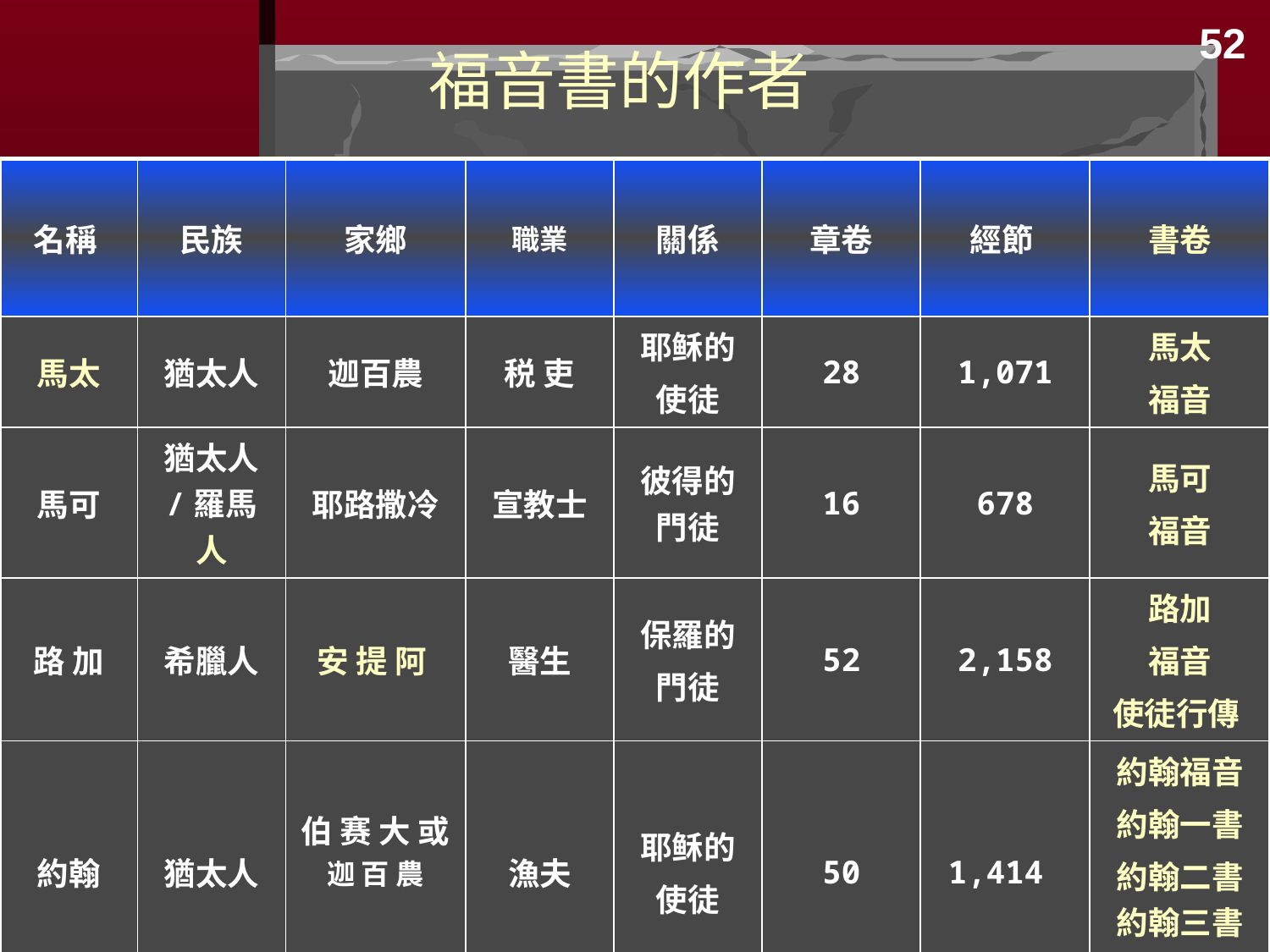

52
# 福音書的作者
| 名稱 | 民族 | 家鄉 | 職業 | 關係 | 章卷 | 經節 | 書卷 |
| --- | --- | --- | --- | --- | --- | --- | --- |
| 馬太 | 猶太人 | 迦百農 | 税 吏 | 耶稣的 使徒 | 28 | 1,071 | 馬太 福音 |
| 馬可 | 猶太人 /羅馬人 | 耶路撒冷 | 宣教士 | 彼得的門徒 | 16 | 678 | 馬可 福音 |
| 路 加 | 希臘人 | 安 提 阿 | 醫生 | 保羅的 門徒 | 52 | 2,158 | 路加 福音 使徒行傳 |
| 約翰 | 猶太人 | 伯 赛 大 或 迦 百 農 | 漁夫 | 耶稣的 使徒 | 50 | 1,414 | 約翰福音 約翰一書 約翰二書約翰三書 啟 示 錄 |
33